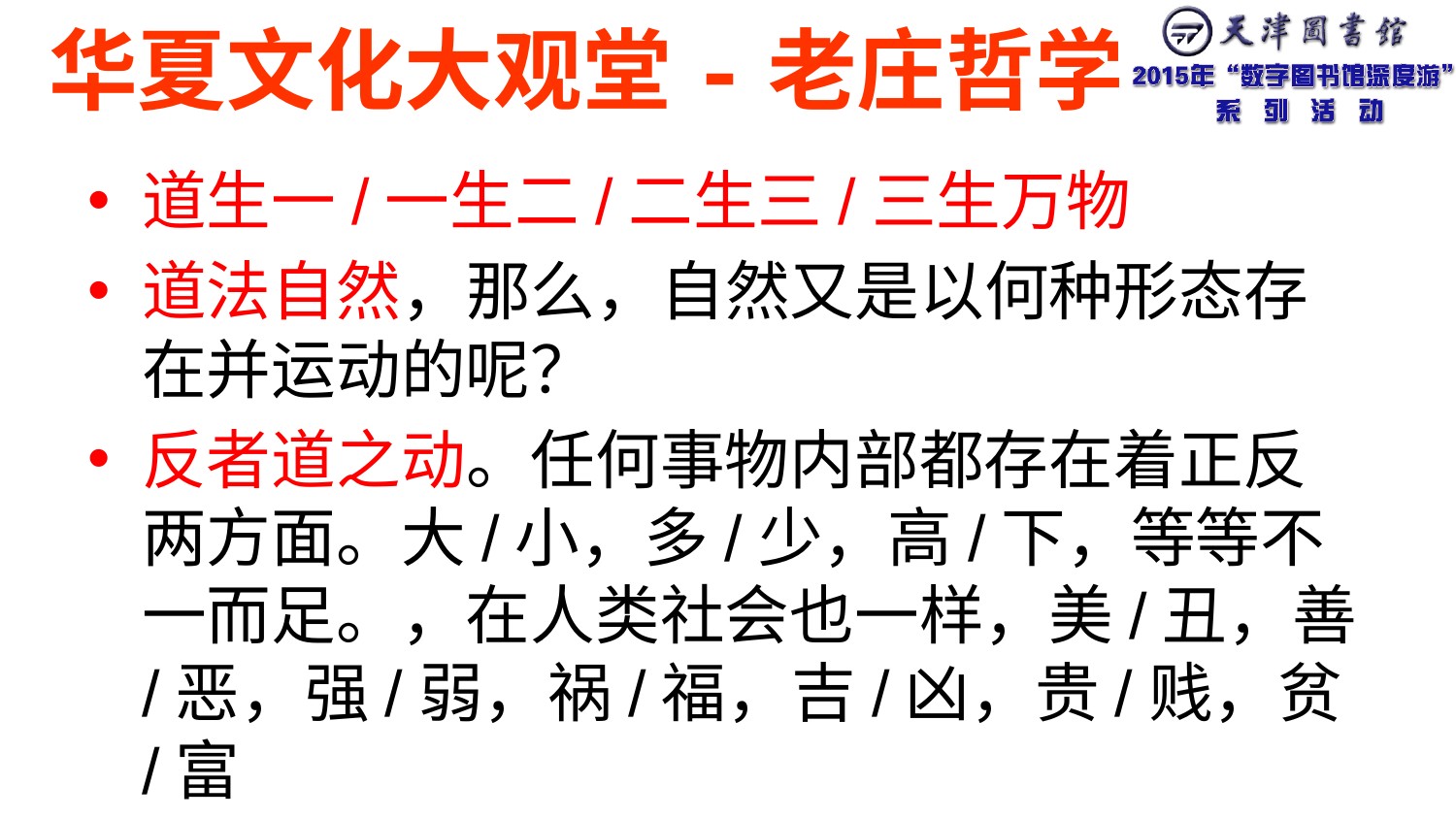

# 华夏文化大观堂-老庄哲学
道生一/一生二/二生三/三生万物
道法自然，那么，自然又是以何种形态存在并运动的呢？
反者道之动。任何事物内部都存在着正反两方面。大/小，多/少，高/下，等等不一而足。，在人类社会也一样，美/丑，善/恶，强/弱，祸/福，吉/凶，贵/贱，贫/富